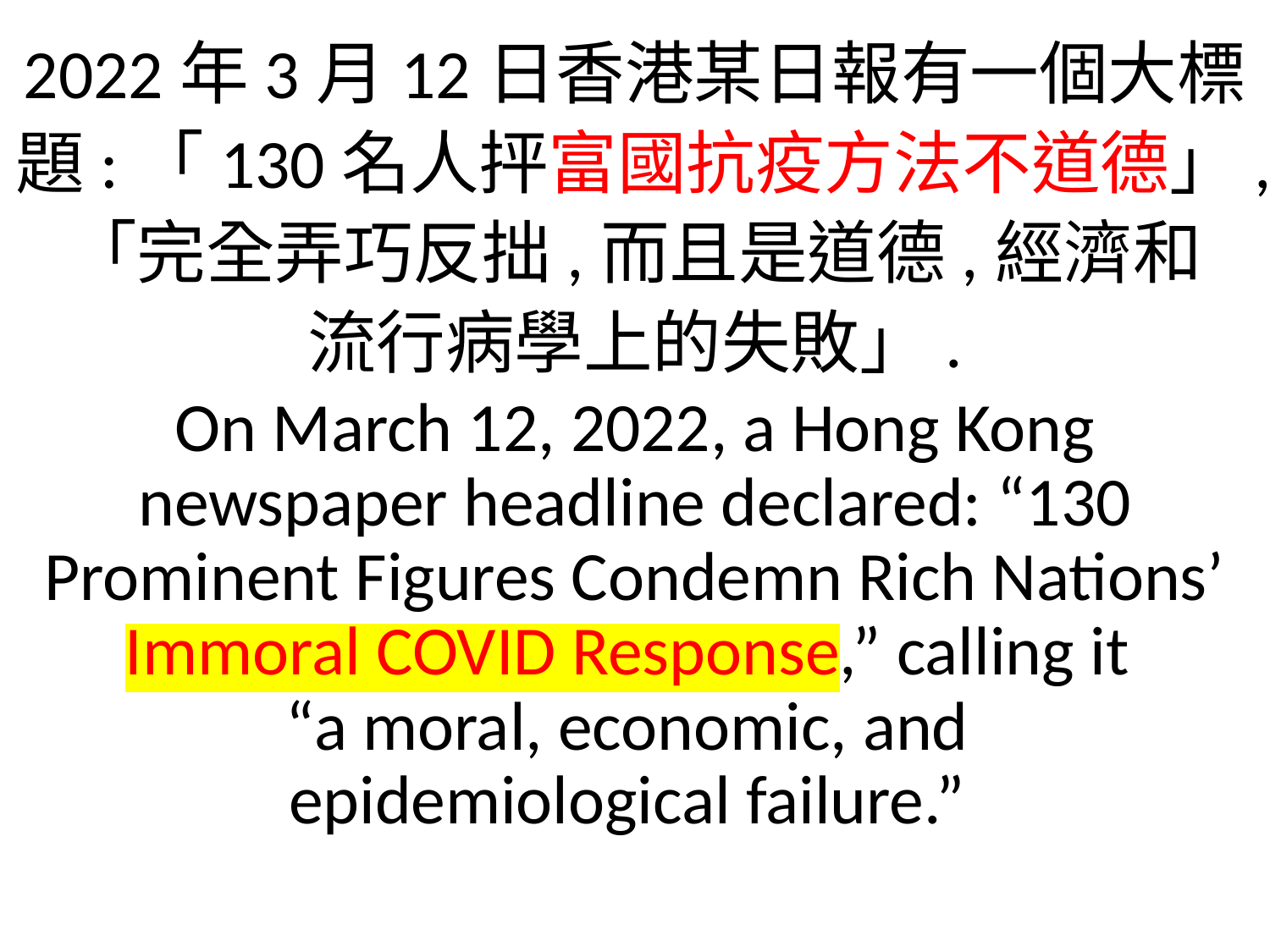

2022年3月12日香港某日報有一個大標題:「130名人抨富國抗疫方法不道德」,「完全弄巧反拙,而且是道德,經濟和
流行病學上的失敗」.
On March 12, 2022, a Hong Kong newspaper headline declared: “130 Prominent Figures Condemn Rich Nations’ Immoral COVID Response,” calling it
“a moral, economic, and
epidemiological failure.”